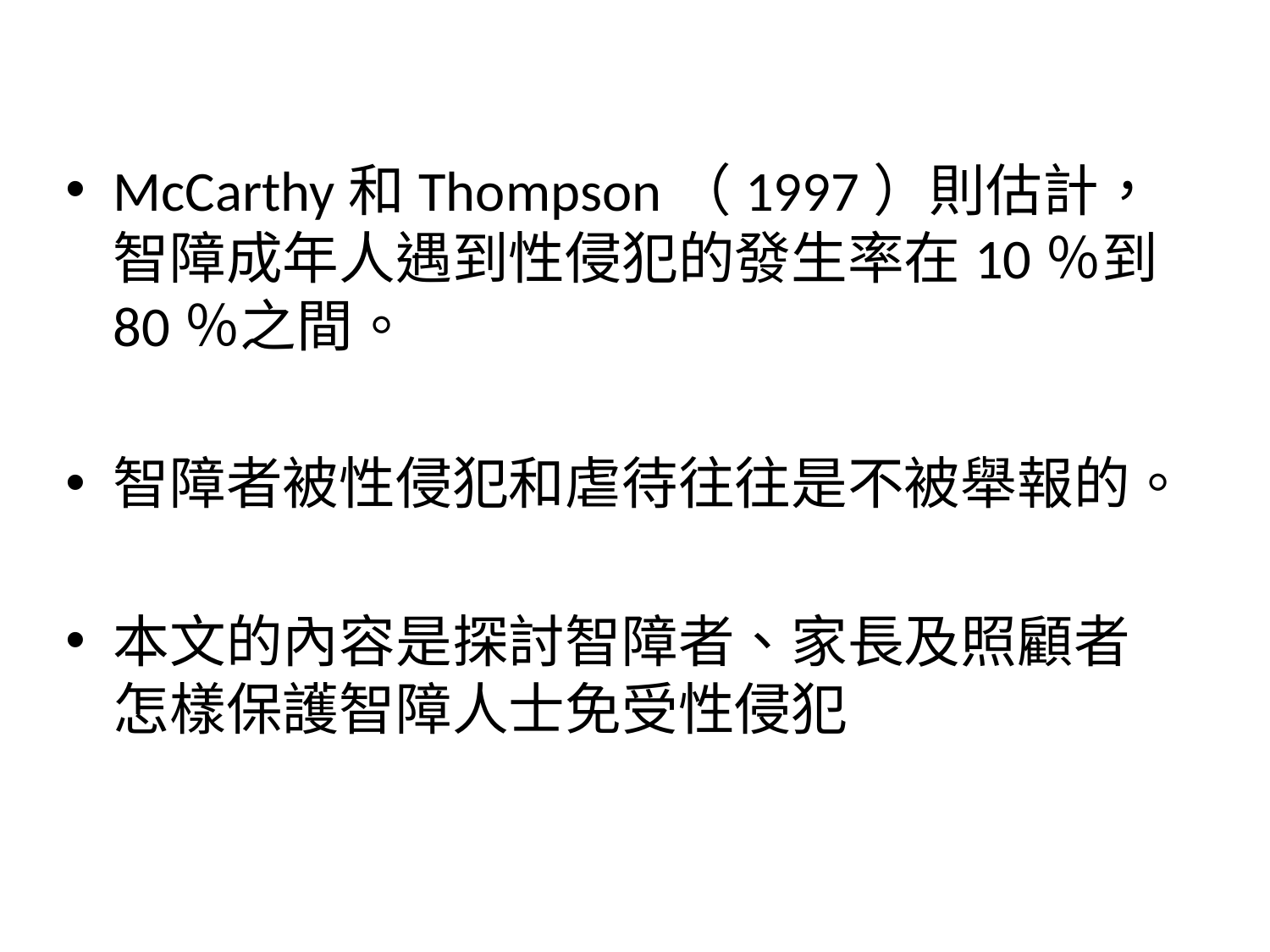

#
McCarthy和Thompson（1997）則估計，智障成年人遇到性侵犯的發生率在10％到80％之間。

智障者被性侵犯和虐待往往是不被舉報的。

本文的內容是探討智障者、家長及照顧者怎樣保護智障人士免受性侵犯